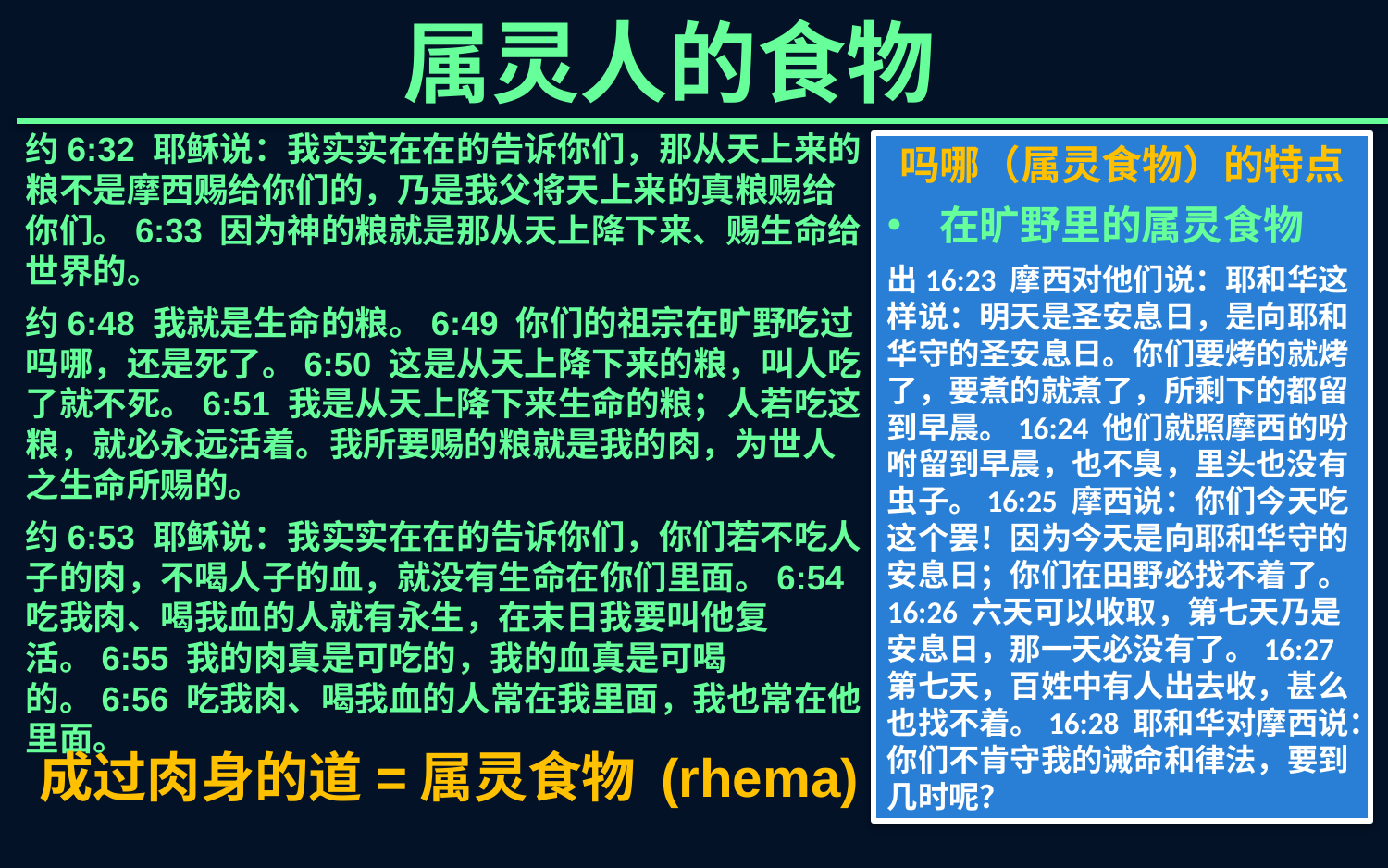

属灵人的食物
约6:32 耶稣说：我实实在在的告诉你们，那从天上来的粮不是摩西赐给你们的，乃是我父将天上来的真粮赐给你们。6:33 因为神的粮就是那从天上降下来、赐生命给世界的。
约6:48 我就是生命的粮。6:49 你们的祖宗在旷野吃过吗哪，还是死了。6:50 这是从天上降下来的粮，叫人吃了就不死。6:51 我是从天上降下来生命的粮；人若吃这粮，就必永远活着。我所要赐的粮就是我的肉，为世人之生命所赐的。
约6:53 耶稣说：我实实在在的告诉你们，你们若不吃人子的肉，不喝人子的血，就没有生命在你们里面。6:54 吃我肉、喝我血的人就有永生，在末日我要叫他复活。6:55 我的肉真是可吃的，我的血真是可喝的。6:56 吃我肉、喝我血的人常在我里面，我也常在他里面。
吗哪（属灵食物）的特点
在旷野里的属灵食物
出16:23 摩西对他们说：耶和华这样说：明天是圣安息日，是向耶和华守的圣安息日。你们要烤的就烤了，要煮的就煮了，所剩下的都留到早晨。16:24 他们就照摩西的吩咐留到早晨，也不臭，里头也没有虫子。16:25 摩西说：你们今天吃这个罢！因为今天是向耶和华守的安息日；你们在田野必找不着了。16:26 六天可以收取，第七天乃是安息日，那一天必没有了。16:27 第七天，百姓中有人出去收，甚么也找不着。16:28 耶和华对摩西说：你们不肯守我的诫命和律法，要到几时呢？
成过肉身的道=属灵食物 (rhema)